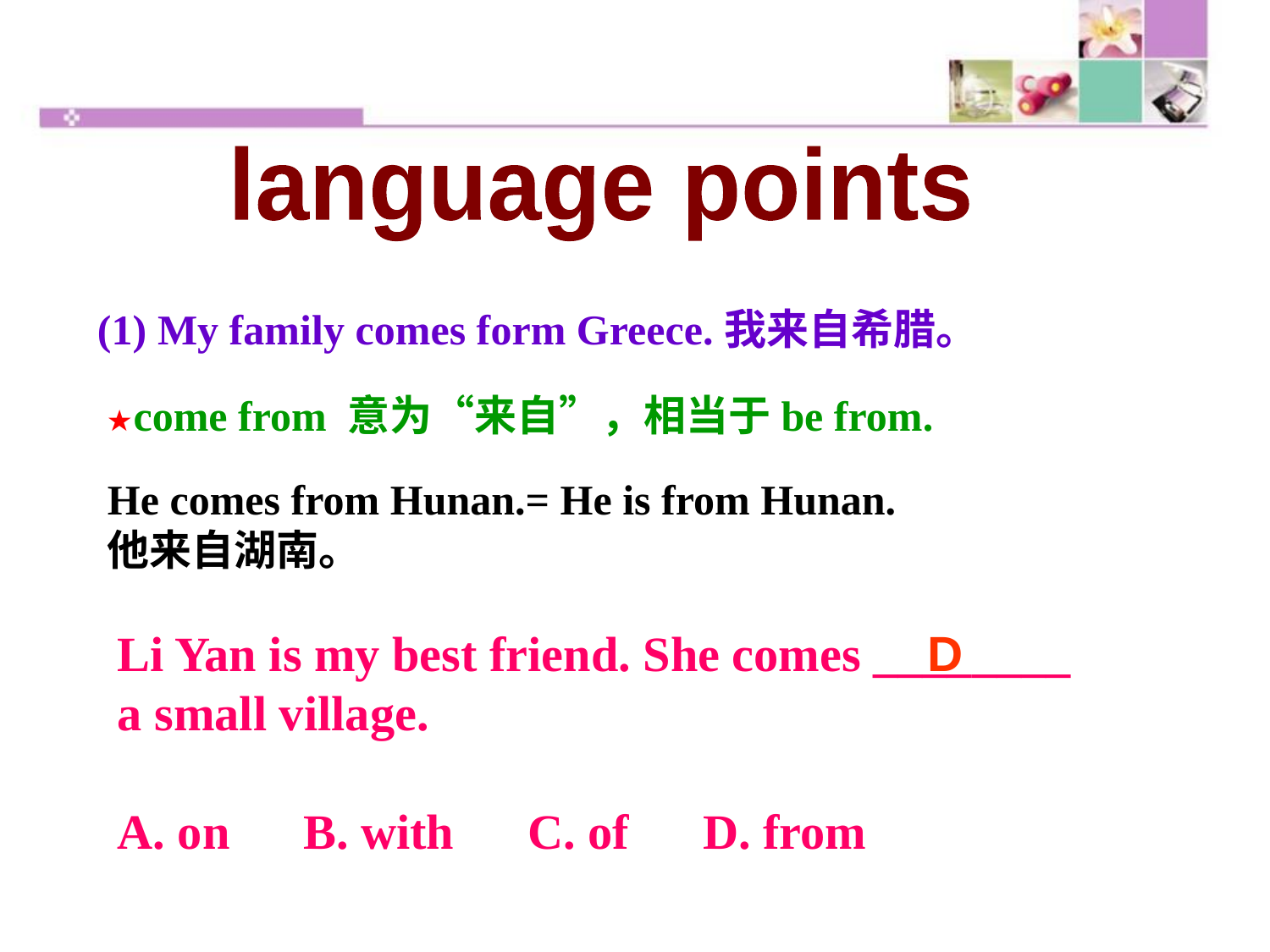

language points
(1) My family comes form Greece.我来自希腊。
★come from 意为“来自”，相当于be from.
He comes from Hunan.= He is from Hunan.
他来自湖南。
Li Yan is my best friend. She comes ________ a small village.

A. on      B. with      C. of      D. from
D